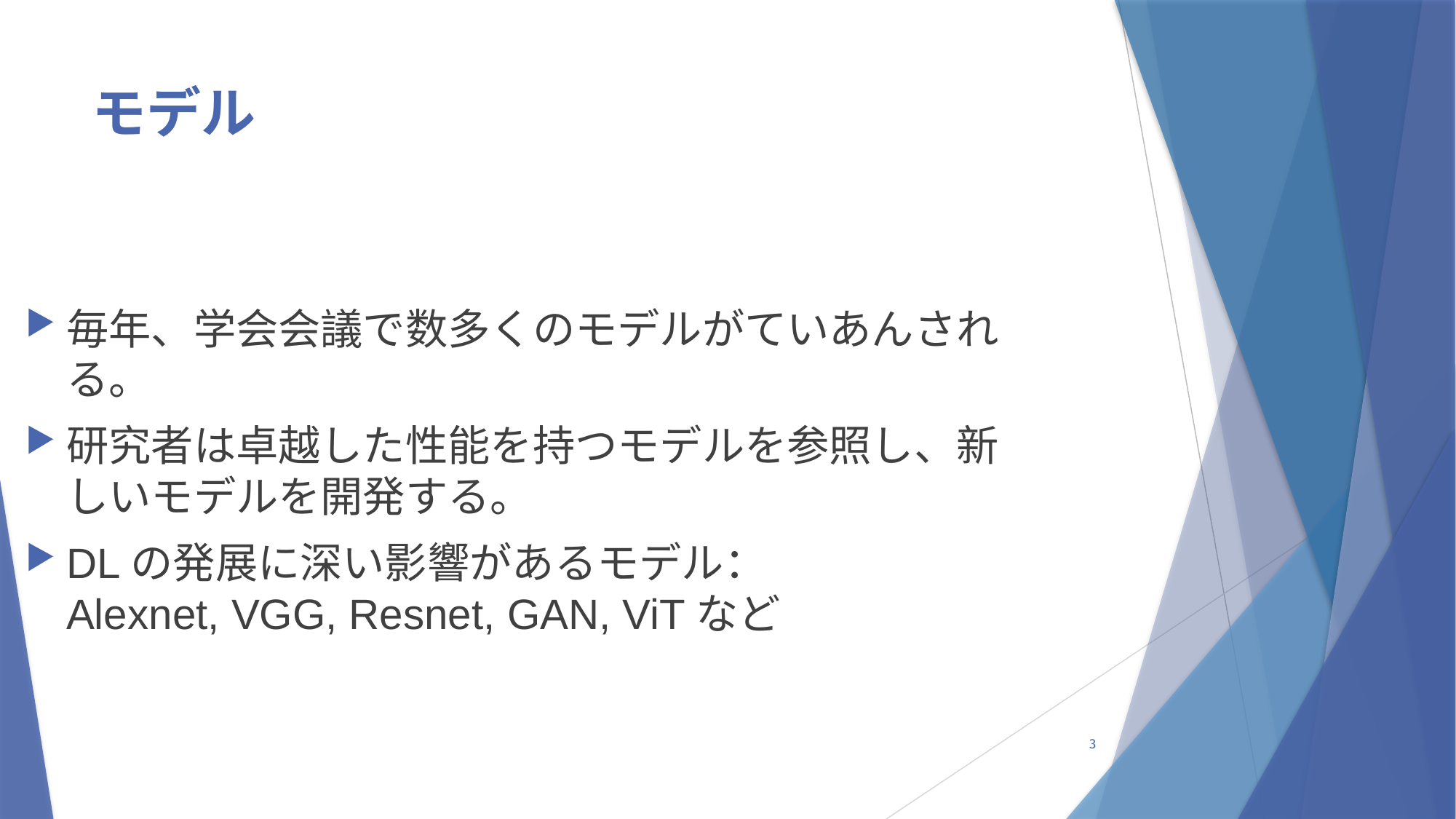

# モデル

毎年、学会会議で数多くのモデルがていあんされる。
研究者は卓越した性能を持つモデルを参照し、新しいモデルを開発する。
DLの発展に深い影響があるモデル：
Alexnet, VGG, Resnet, GAN, ViTなど
3